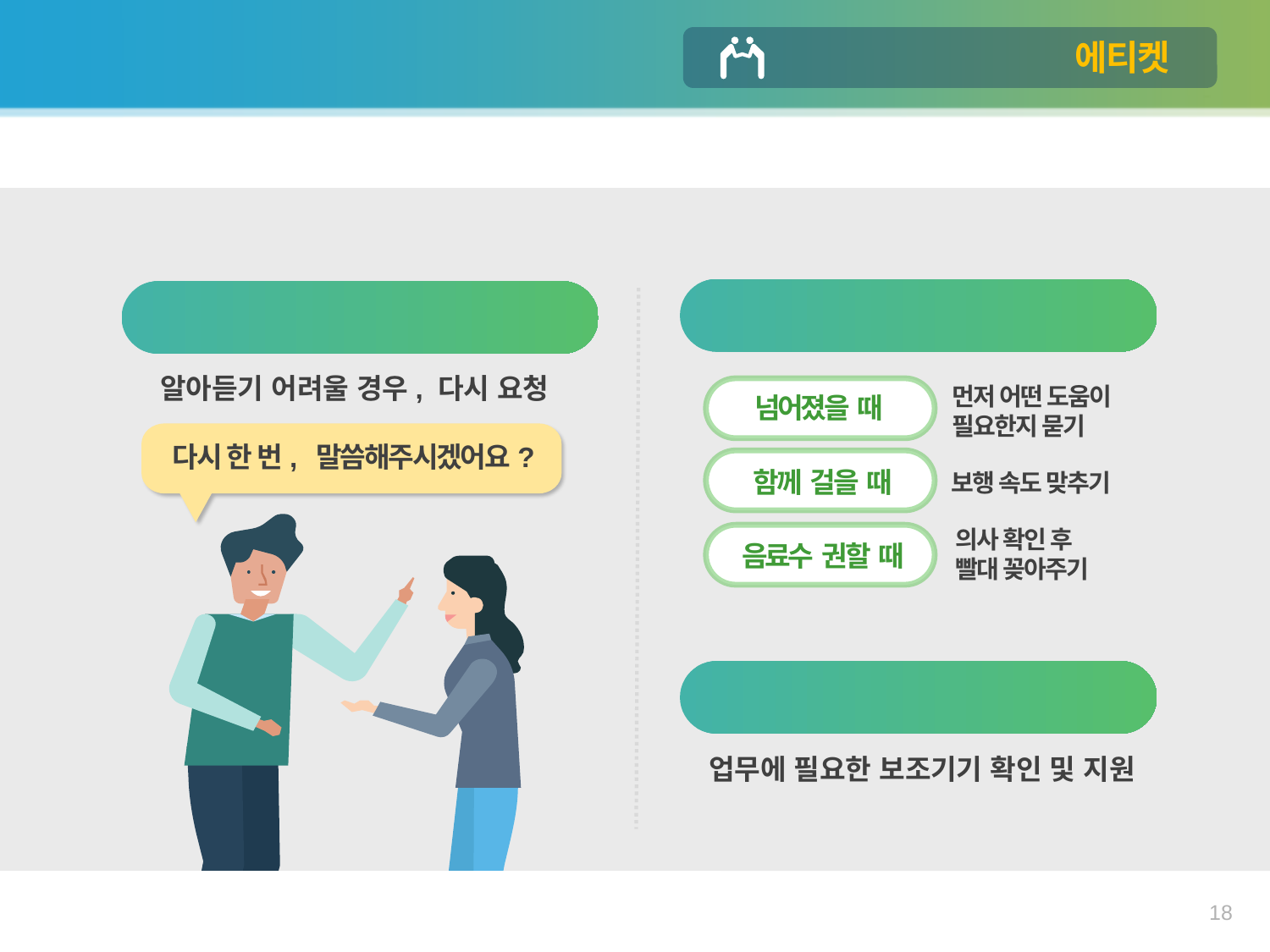

뇌병변장애

함께 일할 때 필요한 에티켓

함께 생활하기 위해
먼저 어떤 도움이
필요한지 묻기

넘어졌을  때

함께  걸을  때
보행 속도 맞추기
의사 확인 후
빨대 꽂아주기

음료수  권할  때

원활한 의사 소통을 위해
알아듣기 어려울 경우, 다시 요청

다시 한 번,  말씀해주시겠어요?

업무 능력을 높이기 위해
업무에 필요한 보조기기 확인 및 지원

18